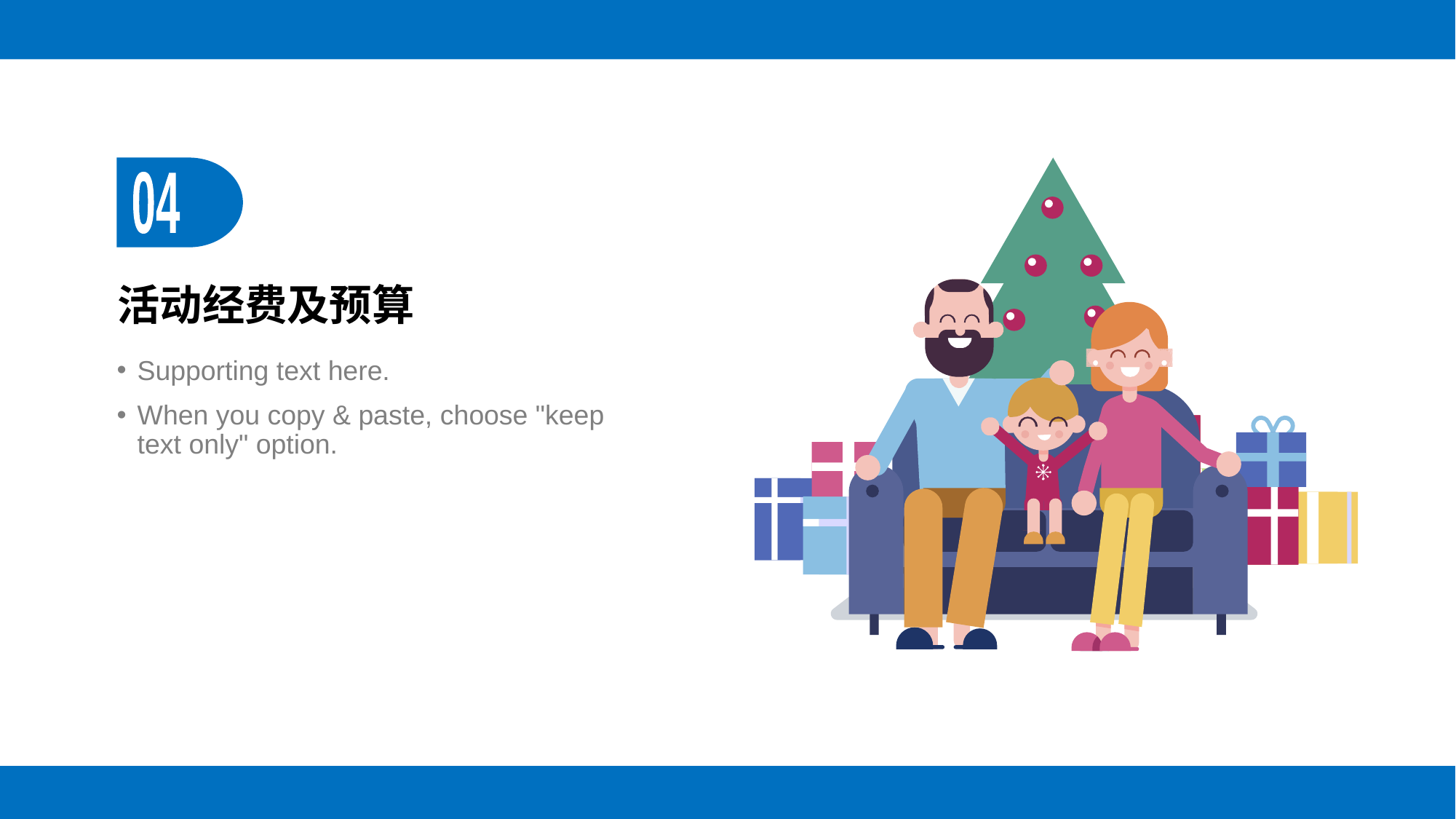

04
# 活动经费及预算

Supporting text here.
When you copy & paste, choose "keep text only" option.